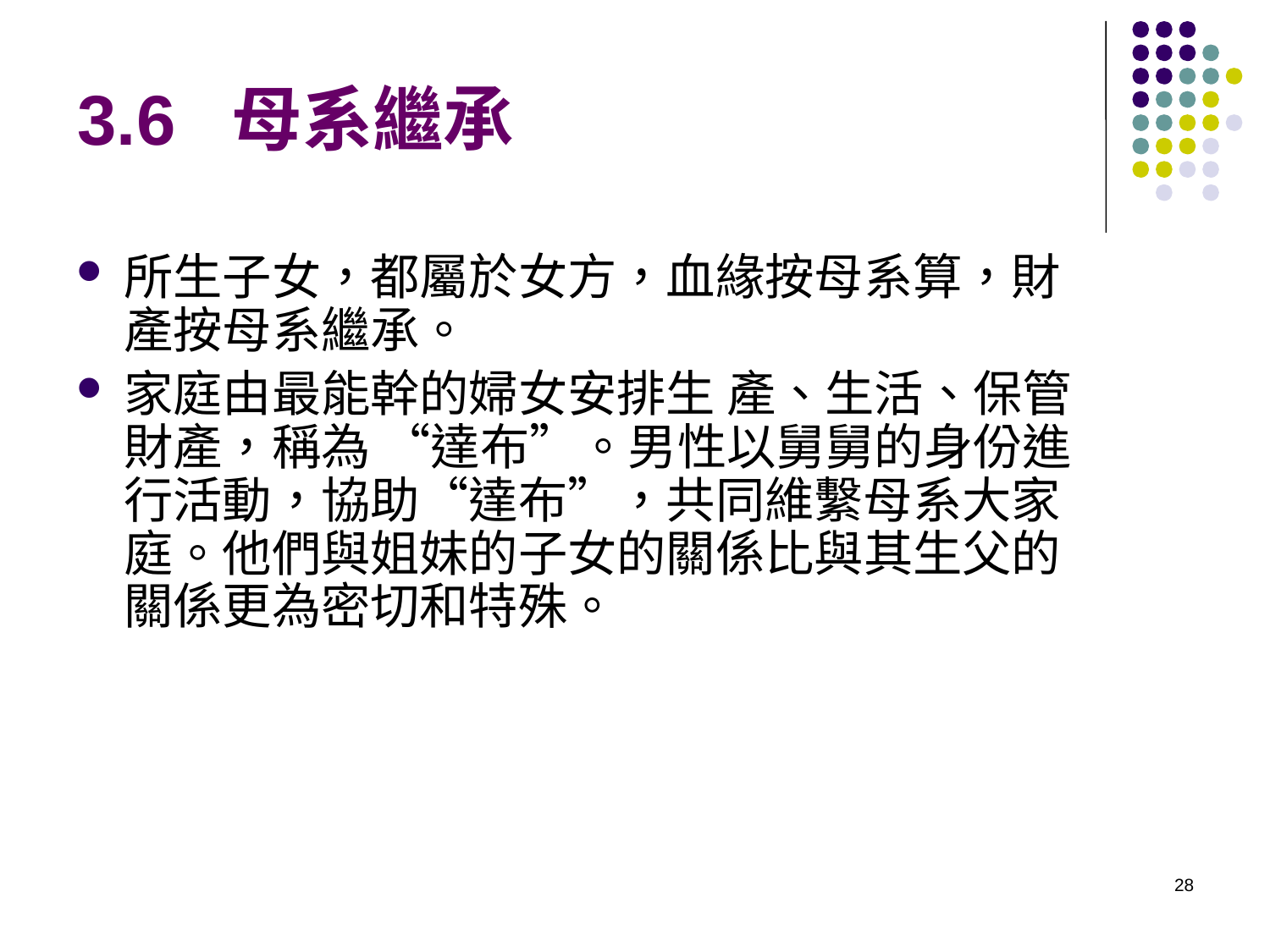

# 3.6  母系繼承
所生子女，都屬於女方，血緣按母系算，財產按母系繼承。
家庭由最能幹的婦女安排生 產、生活、保管財產，稱為 “達布”。男性以舅舅的身份進行活動，協助“達布”，共同維繫母系大家庭。他們與姐妹的子女的關係比與其生父的關係更為密切和特殊。
28